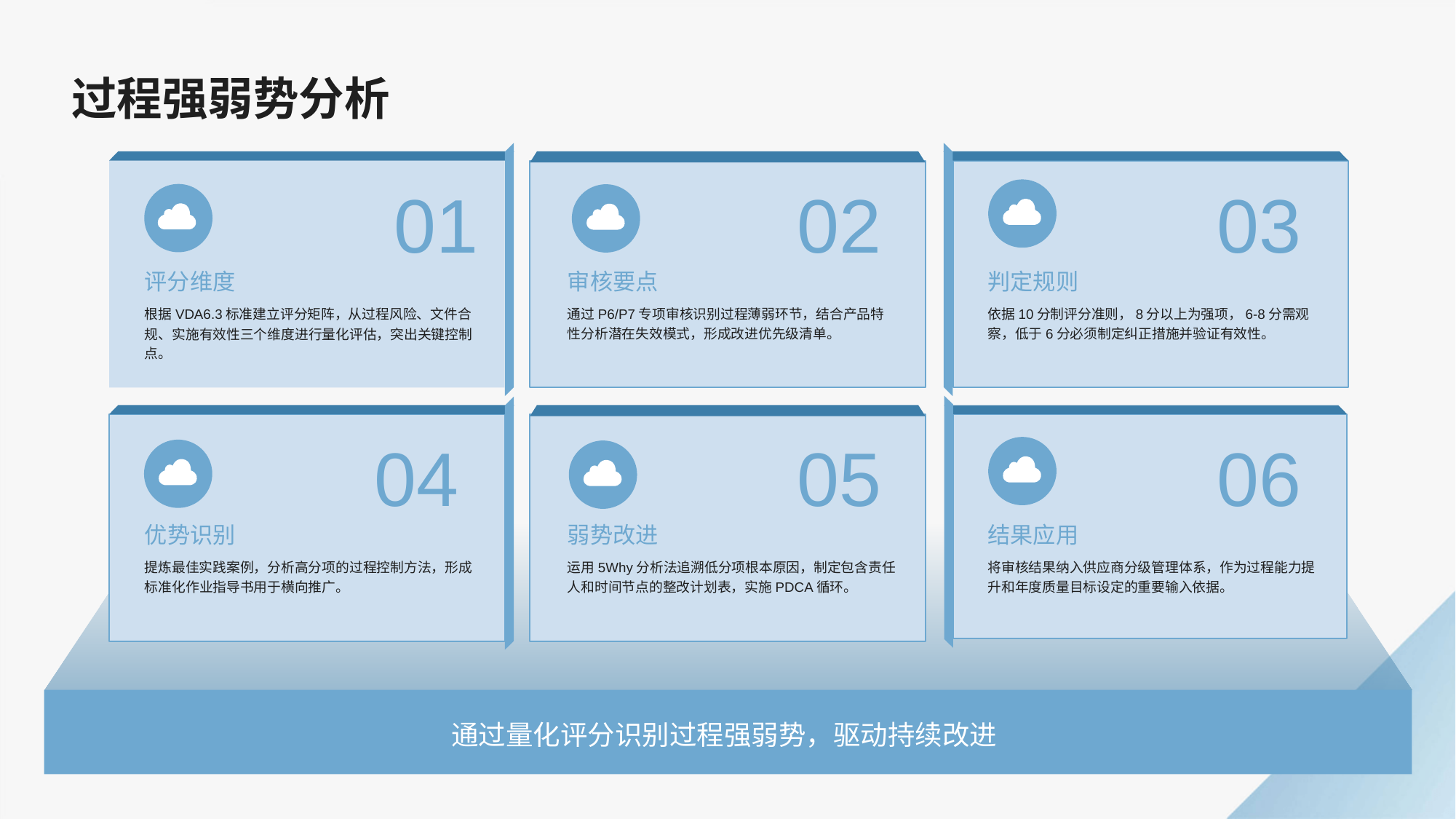

过程强弱势分析

01
02
03

评分维度
审核要点
判定规则
根据VDA6.3标准建立评分矩阵，从过程风险、文件合规、实施有效性三个维度进行量化评估，突出关键控制点。
通过P6/P7专项审核识别过程薄弱环节，结合产品特性分析潜在失效模式，形成改进优先级清单。
依据10分制评分准则，8分以上为强项，6-8分需观察，低于6分必须制定纠正措施并验证有效性。

04
05
06

优势识别
弱势改进
结果应用

提炼最佳实践案例，分析高分项的过程控制方法，形成标准化作业指导书用于横向推广。
运用5Why分析法追溯低分项根本原因，制定包含责任人和时间节点的整改计划表，实施PDCA循环。
将审核结果纳入供应商分级管理体系，作为过程能力提升和年度质量目标设定的重要输入依据。

通过量化评分识别过程强弱势，驱动持续改进